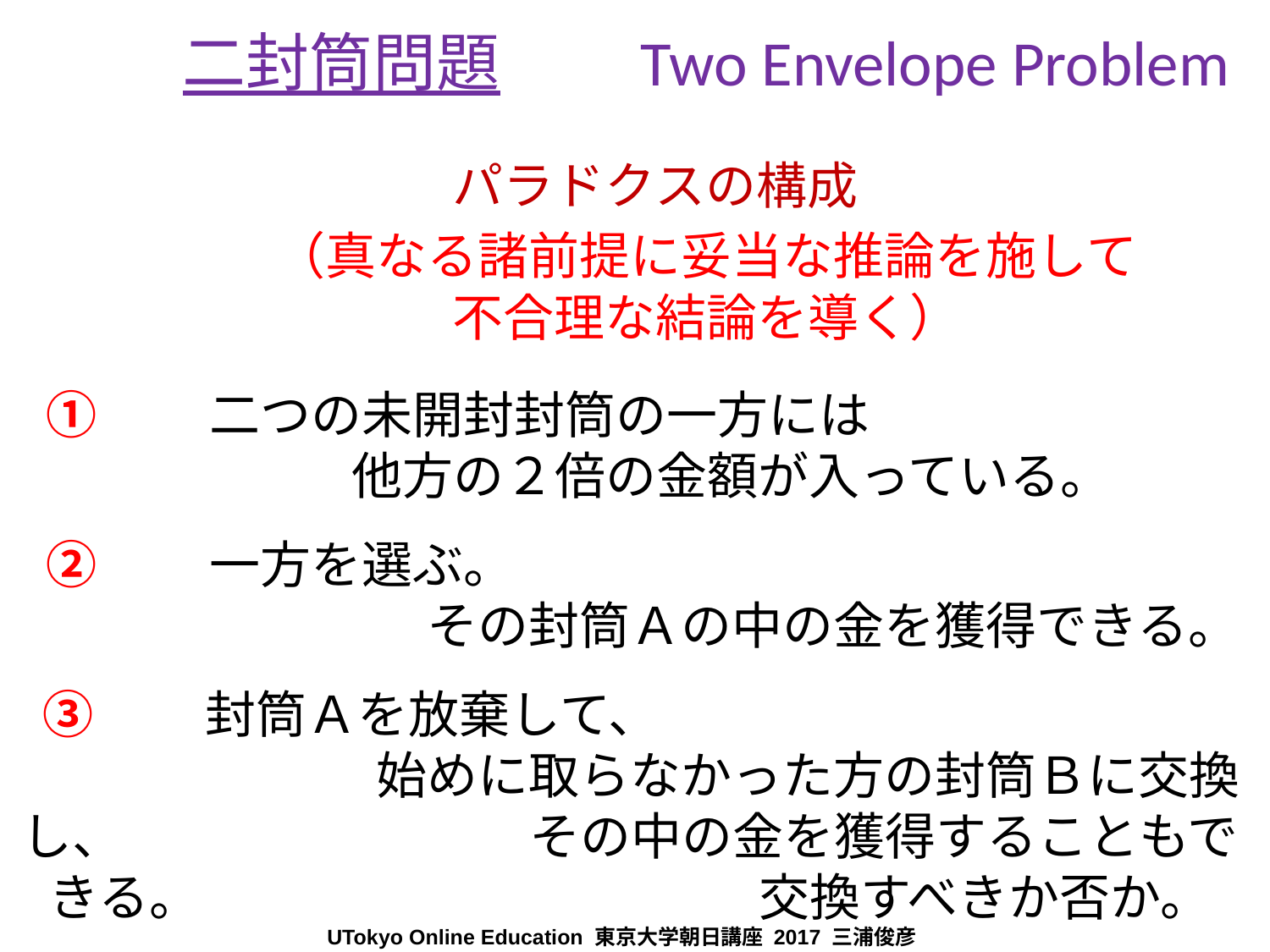

二封筒問題　　Two Envelope Problem

　パラドクスの構成
　　　　　（真なる諸前提に妥当な推論を施して　　　　　不合理な結論を導く）

 ①　　二つの未開封封筒の一方には　　　　　　　　　　　他方の２倍の金額が入っている。

 ➁　　一方を選ぶ。　　　　　　　　　　　　　　　　　　　　　　その封筒Ａの中の金を獲得できる。

③　　封筒Ａを放棄して、　　　　　　　　　　　　　　　　　　始めに取らなかった方の封筒Ｂに交換し、　　　　　　　　その中の金を獲得することもできる。　　　　　　　　　　　交換すべきか否か。
UTokyo Online Education 東京大学朝日講座 2017 三浦俊彦　CC BY-NC-ND